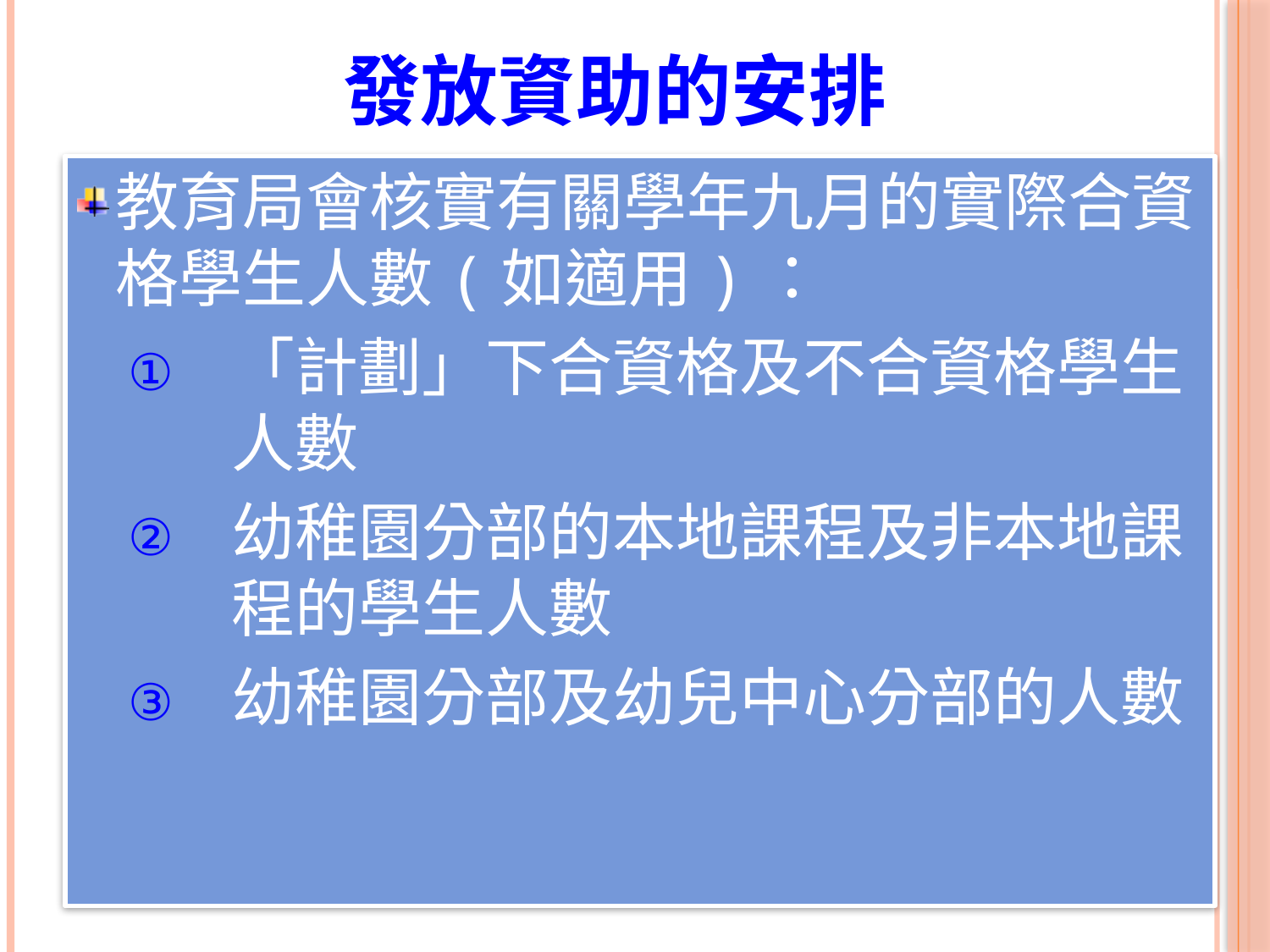

發放資助的安排
教育局會核實有關學年九月的實際合資格學生人數(如適用)：
「計劃」下合資格及不合資格學生人數
幼稚園分部的本地課程及非本地課程的學生人數
幼稚園分部及幼兒中心分部的人數